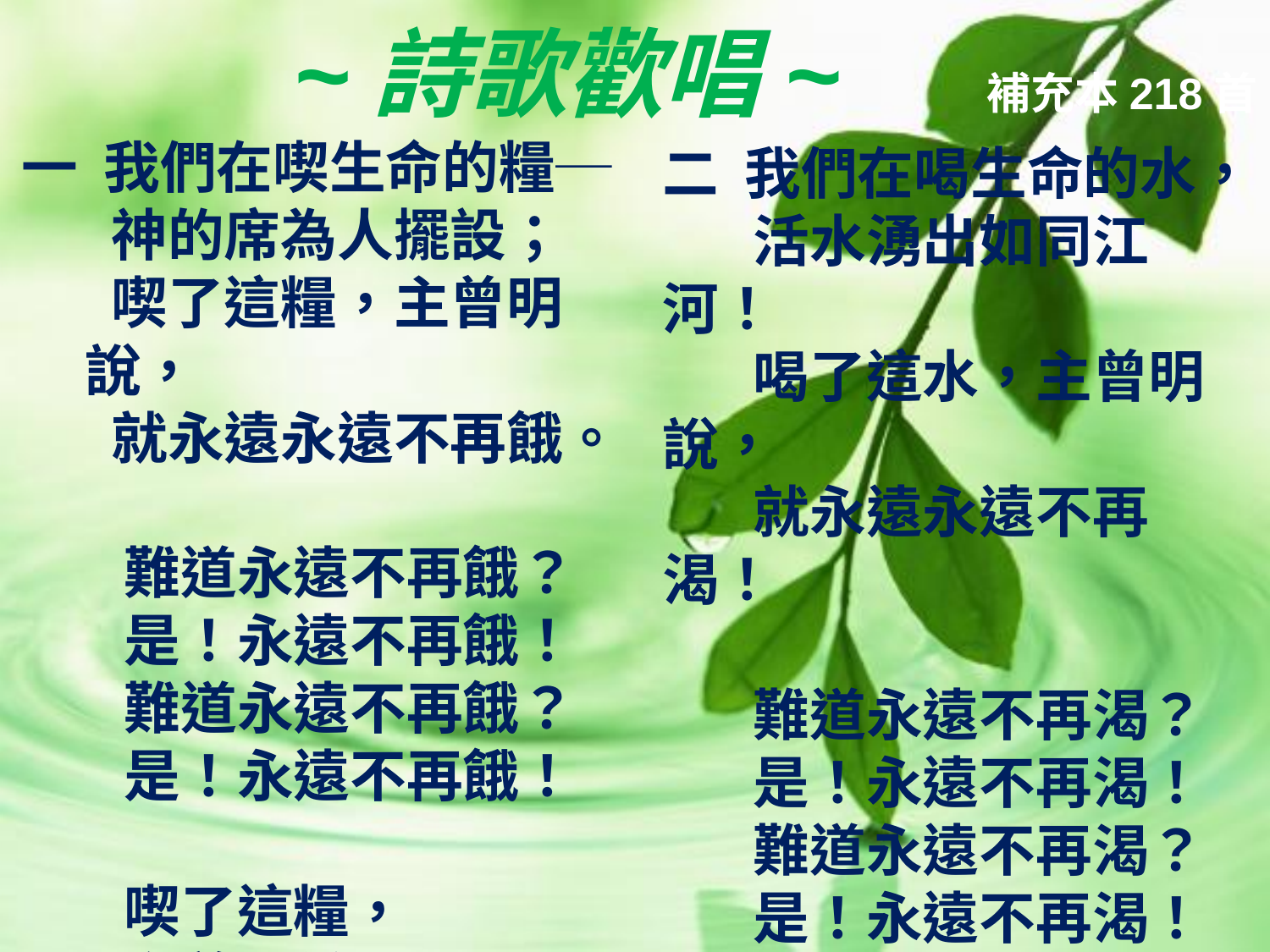

~詩歌歡唱~     補充本218首
一  我們在喫生命的糧─
 神的席為人擺設；
 喫了這糧，主曾明說，
 就永遠永遠不再餓。

  難道永遠不再餓？
  是！永遠不再餓！
  難道永遠不再餓？
  是！永遠不再餓！
  喫了這糧，
  主曾明說，
  就永遠永遠不再餓！
二  我們在喝生命的水，
      活水湧出如同江河！
      喝了這水，主曾明說，
      就永遠永遠不再渴！

      難道永遠不再渴？
      是！永遠不再渴！
      難道永遠不再渴？
      是！永遠不再渴！
      喝了這水，
      主曾明說，
      就永遠永遠不再渴！